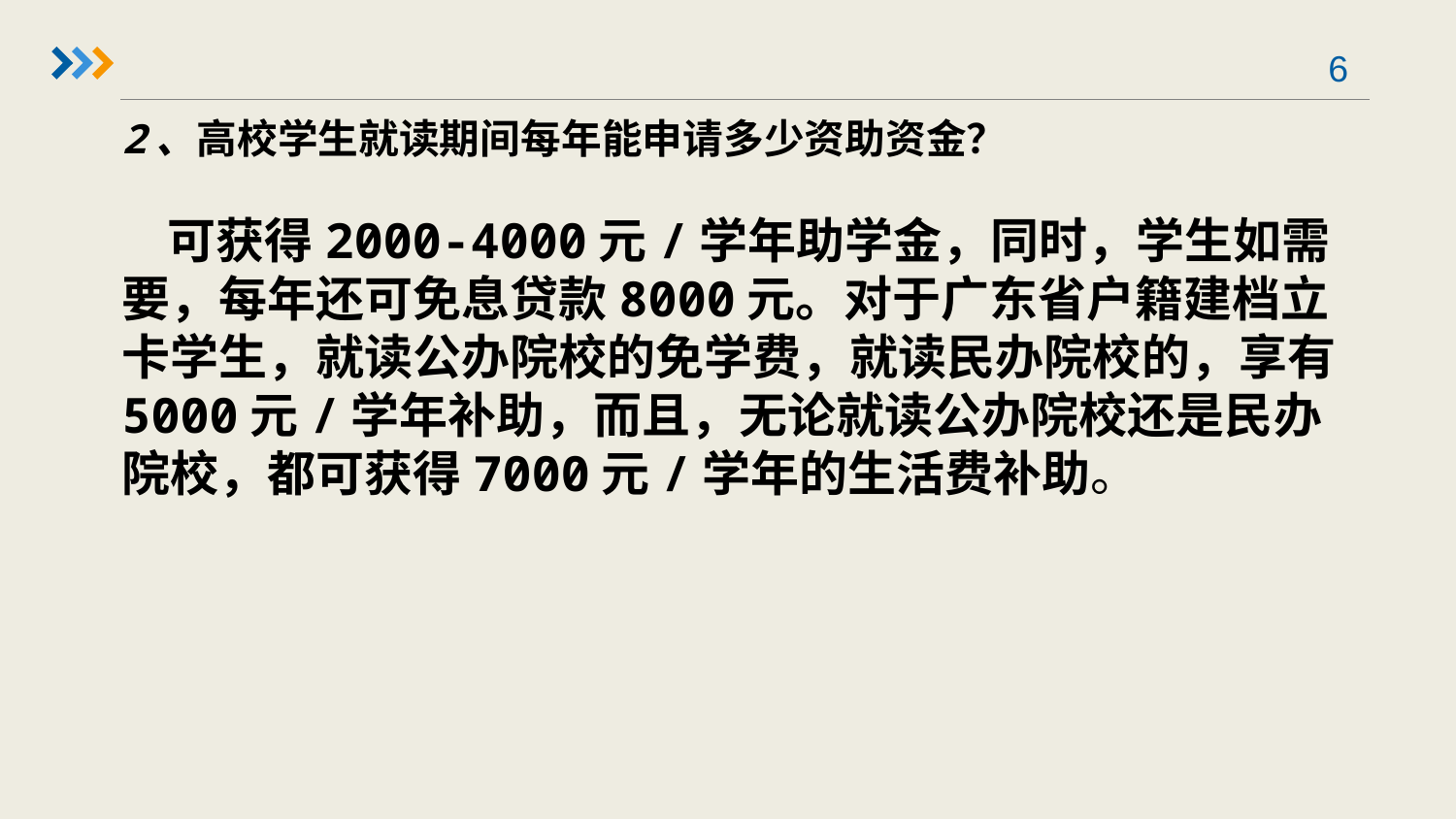

2、高校学生就读期间每年能申请多少资助资金？
    可获得2000-4000元/学年助学金，同时，学生如需要，每年还可免息贷款8000元。对于广东省户籍建档立卡学生，就读公办院校的免学费，就读民办院校的，享有5000元/学年补助，而且，无论就读公办院校还是民办院校，都可获得7000元/学年的生活费补助。